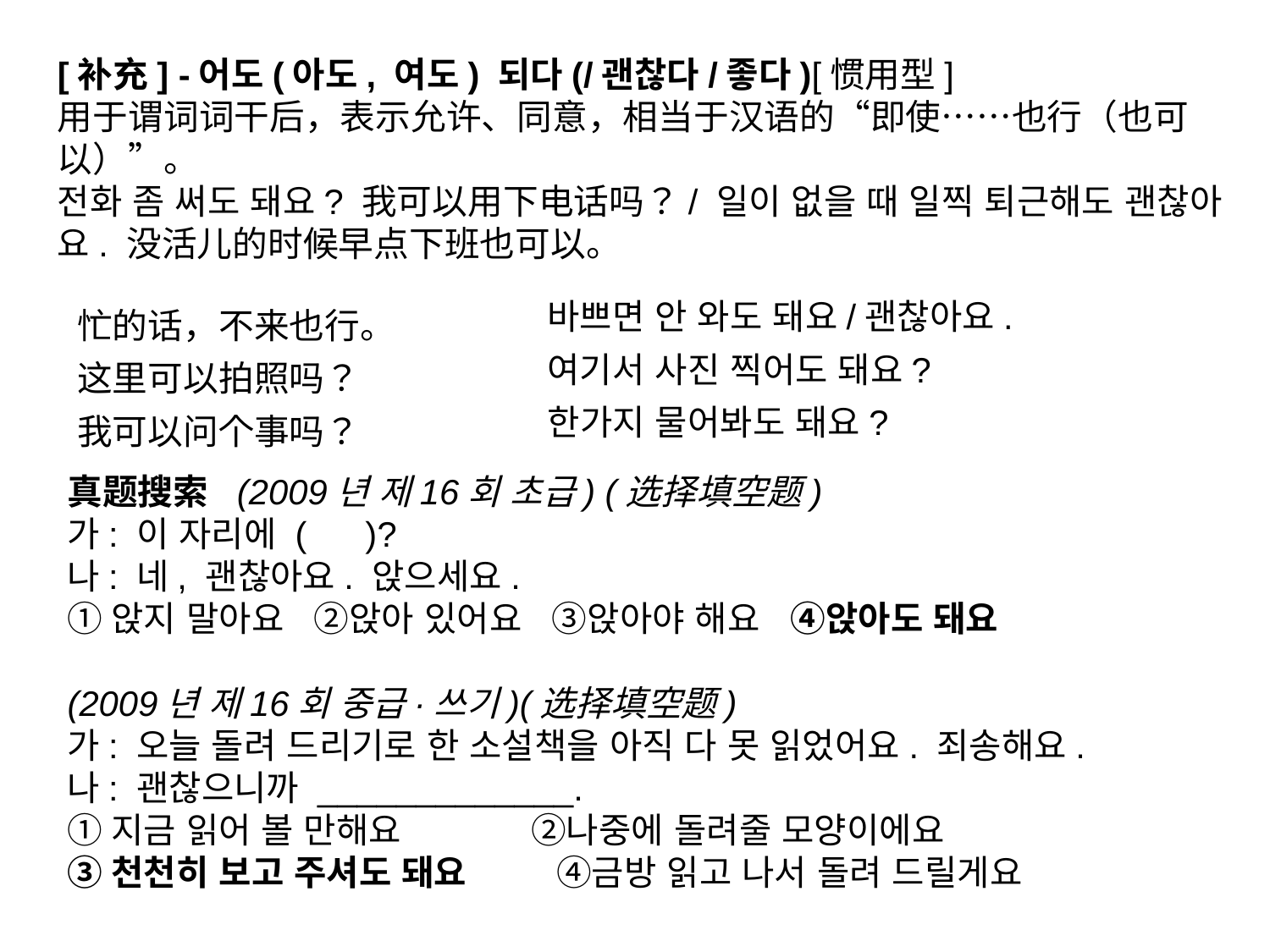

[补充] -어도(아도, 여도) 되다(/괜찮다/좋다)[惯用型]
用于谓词词干后，表示允许、同意，相当于汉语的“即使……也行（也可以）”。
전화 좀 써도 돼요? 我可以用下电话吗？/ 일이 없을 때 일찍 퇴근해도 괜찮아요. 没活儿的时候早点下班也可以。
忙的话，不来也行。
这里可以拍照吗？
我可以问个事吗？
바쁘면 안 와도 돼요/괜찮아요.
여기서 사진 찍어도 돼요?
한가지 물어봐도 돼요?

真题搜索  (2009년 제16회 초급) (选择填空题)
가: 이 자리에 (      )?
나: 네, 괜찮아요. 앉으세요.
①앉지 말아요   ②앉아 있어요   ③앉아야 해요   ④앉아도 돼요

(2009년 제16회 중급·쓰기)(选择填空题)
가: 오늘 돌려 드리기로 한 소설책을 아직 다 못 읽었어요. 죄송해요.
나: 괜찮으니까 _____________.
①지금 읽어 볼 만해요             ②나중에 돌려줄 모양이에요
③천천히 보고 주셔도 돼요         ④금방 읽고 나서 돌려 드릴게요